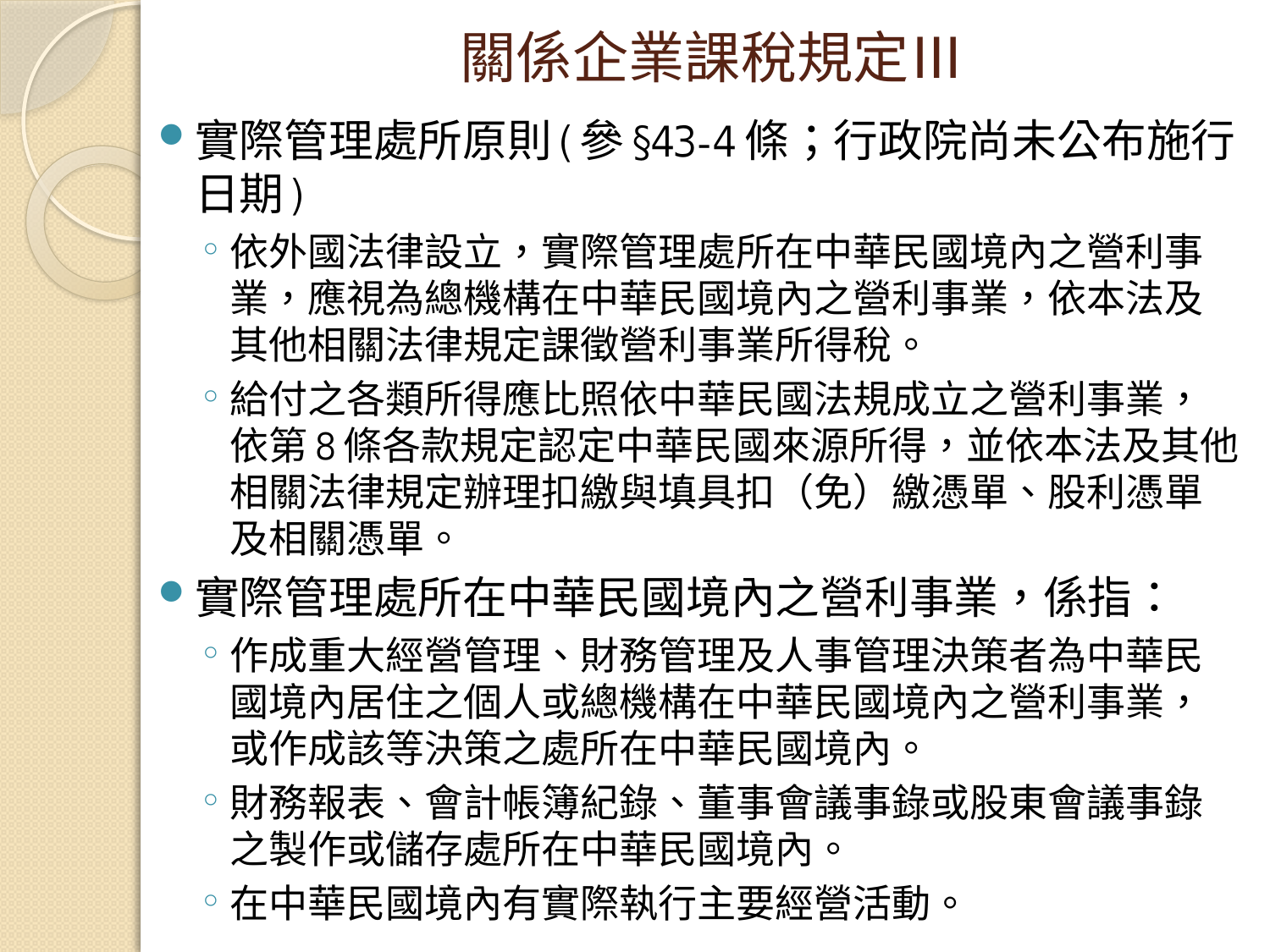

# 關係企業課稅規定Ⅲ
實際管理處所原則(參§43-4條；行政院尚未公布施行日期)
依外國法律設立，實際管理處所在中華民國境內之營利事業，應視為總機構在中華民國境內之營利事業，依本法及其他相關法律規定課徵營利事業所得稅。
給付之各類所得應比照依中華民國法規成立之營利事業，依第8條各款規定認定中華民國來源所得，並依本法及其他相關法律規定辦理扣繳與填具扣（免）繳憑單、股利憑單及相關憑單。
實際管理處所在中華民國境內之營利事業，係指：
作成重大經營管理、財務管理及人事管理決策者為中華民國境內居住之個人或總機構在中華民國境內之營利事業，或作成該等決策之處所在中華民國境內。
財務報表、會計帳簿紀錄、董事會議事錄或股東會議事錄之製作或儲存處所在中華民國境內。
在中華民國境內有實際執行主要經營活動。